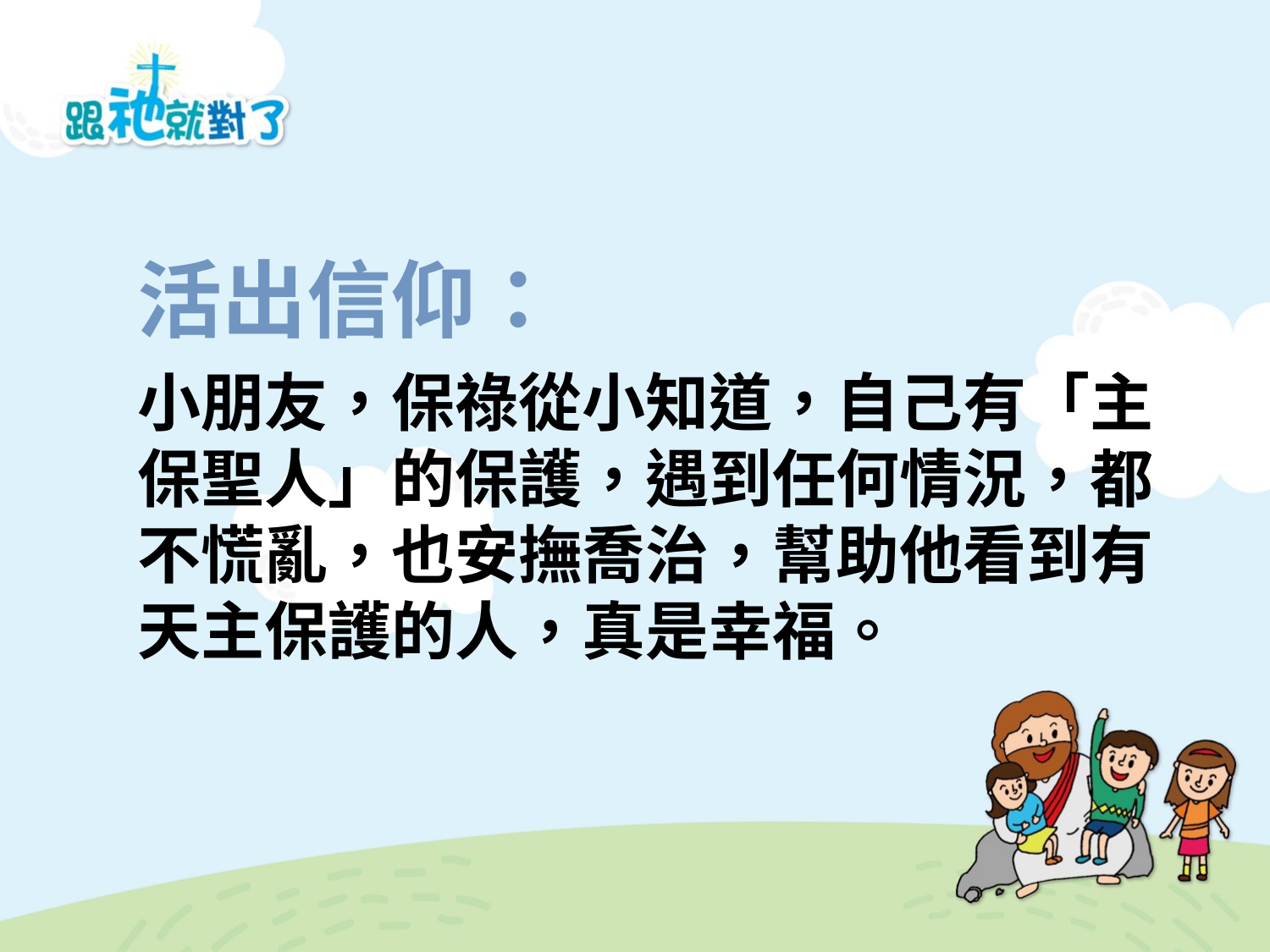

活出信仰：
小朋友，保祿從小知道，自己有「主保聖人」的保護，遇到任何情況，都不慌亂，也安撫喬治，幫助他看到有天主保護的人，真是幸福。